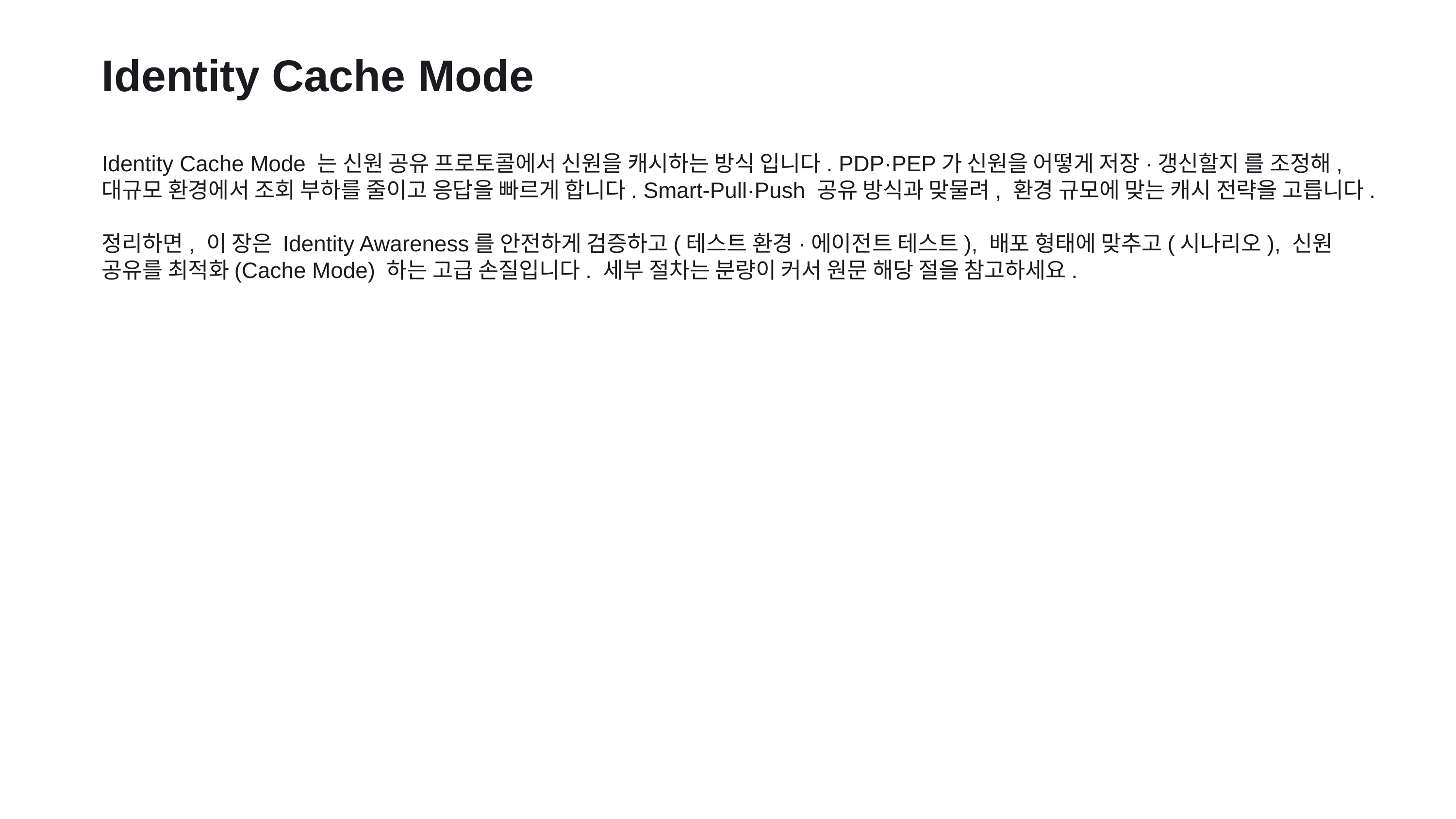

Identity Cache Mode
Identity Cache Mode 는 신원 공유 프로토콜에서 신원을 캐시하는 방식 입니다. PDP·PEP가 신원을 어떻게 저장·갱신할지 를 조정해, 대규모 환경에서 조회 부하를 줄이고 응답을 빠르게 합니다. Smart-Pull·Push 공유 방식과 맞물려, 환경 규모에 맞는 캐시 전략을 고릅니다.

정리하면, 이 장은 Identity Awareness를 안전하게 검증하고(테스트 환경·에이전트 테스트), 배포 형태에 맞추고(시나리오), 신원 공유를 최적화(Cache Mode) 하는 고급 손질입니다. 세부 절차는 분량이 커서 원문 해당 절을 참고하세요.